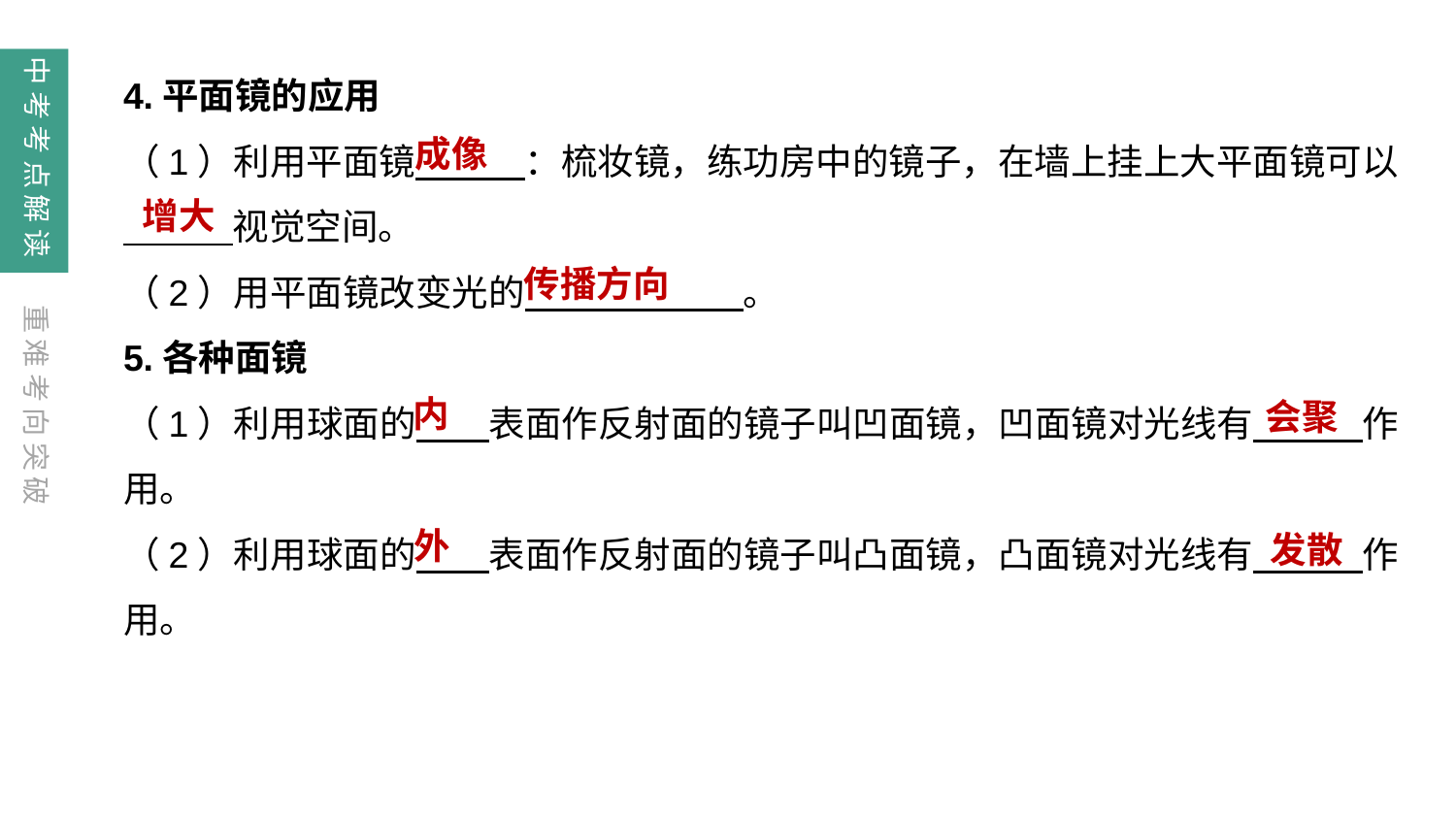

4.平面镜的应用
（1）利用平面镜　　　：梳妆镜，练功房中的镜子，在墙上挂上大平面镜可以
　　　视觉空间。
（2）用平面镜改变光的　　　　　　。
5.各种面镜
（1）利用球面的　　表面作反射面的镜子叫凹面镜，凹面镜对光线有　　　作用。
（2）利用球面的　　表面作反射面的镜子叫凸面镜，凸面镜对光线有　　　作用。
中考考点解读

成像
增大
传播方向
重难考向突破
内
会聚
外
发散